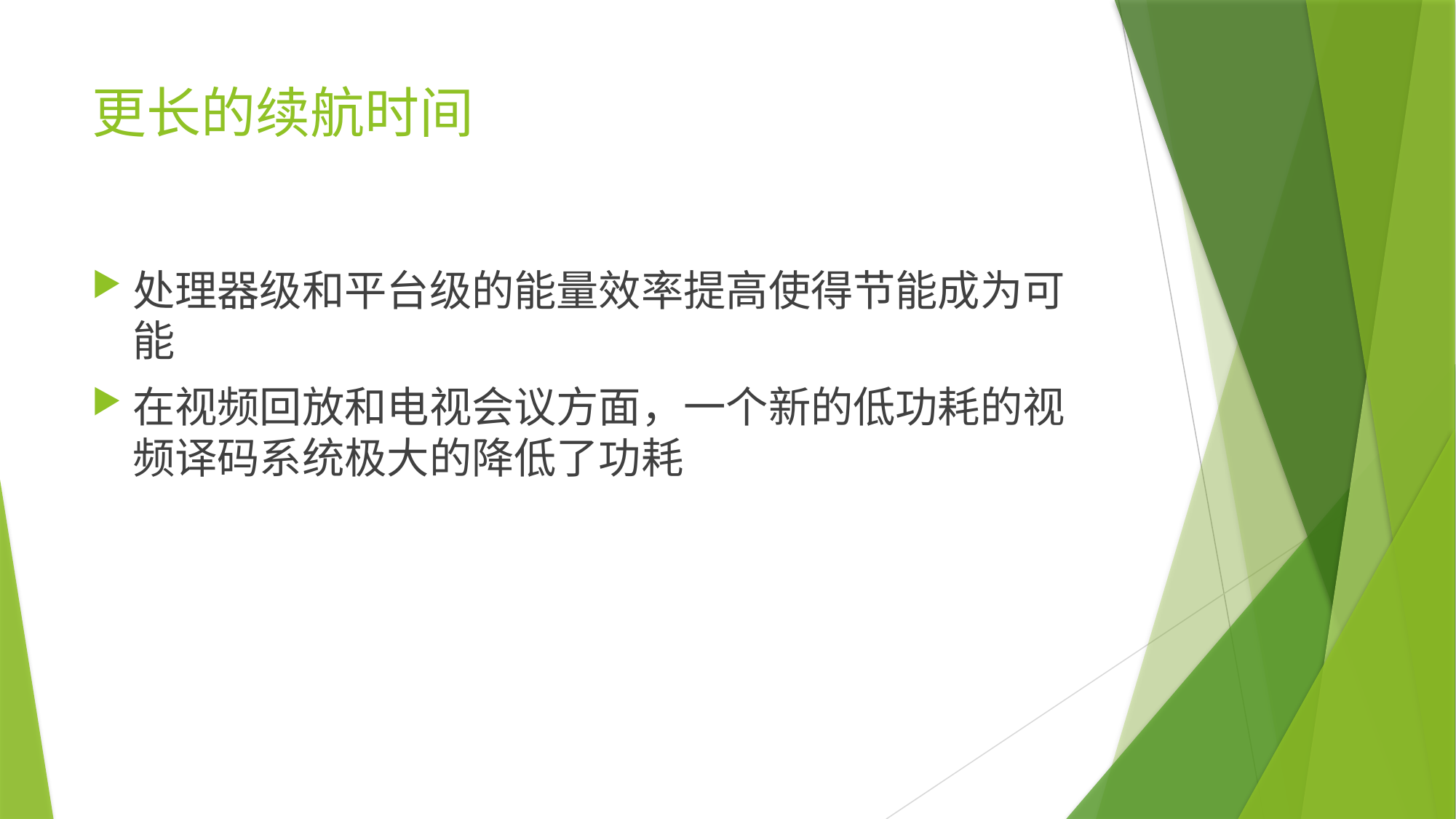

# 更长的续航时间
处理器级和平台级的能量效率提高使得节能成为可能
在视频回放和电视会议方面，一个新的低功耗的视频译码系统极大的降低了功耗